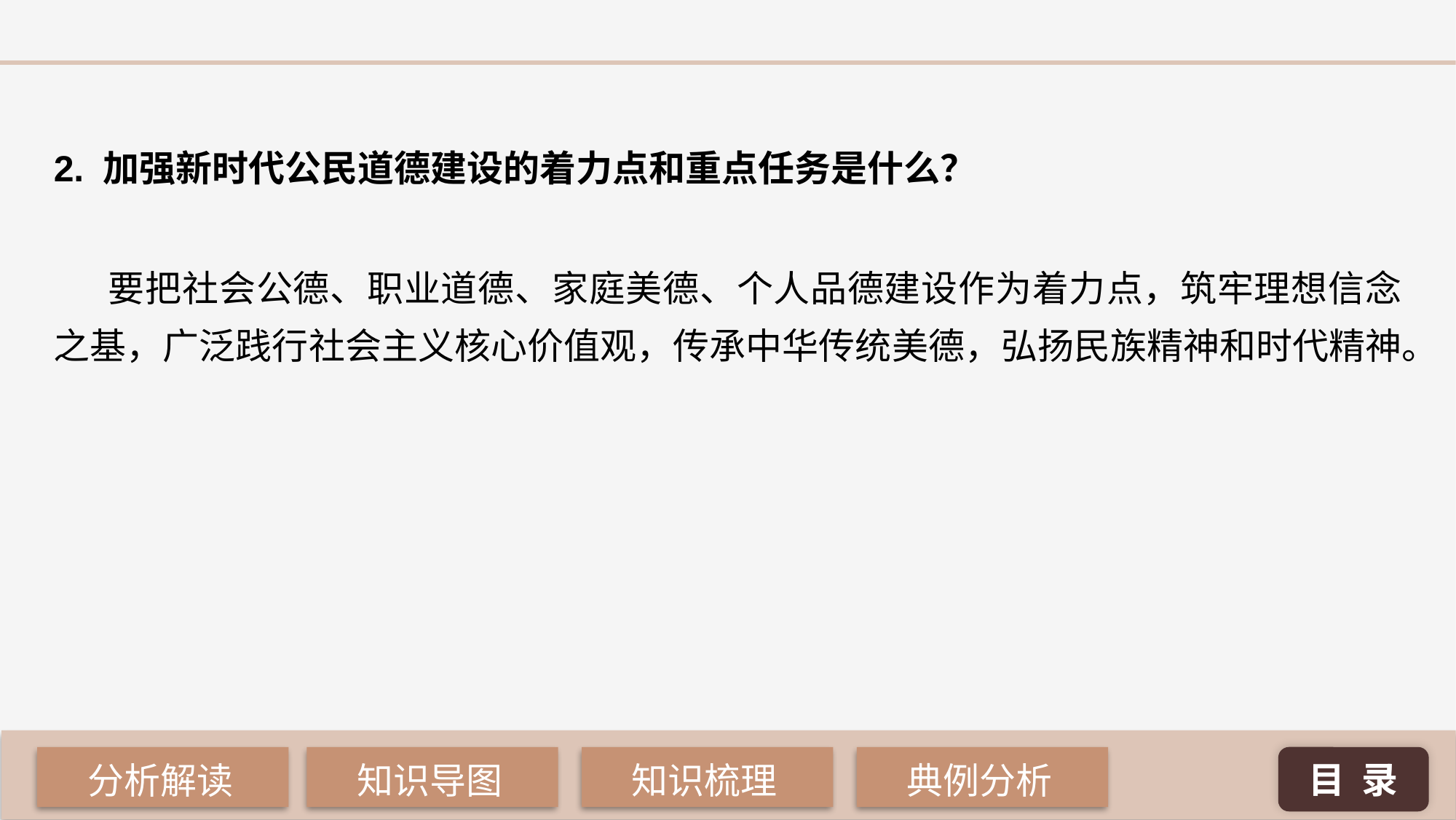

2. 加强新时代公民道德建设的着力点和重点任务是什么？
要把社会公德、职业道德、家庭美德、个人品德建设作为着力点，筑牢理想信念之基，广泛践行社会主义核心价值观，传承中华传统美德，弘扬民族精神和时代精神。